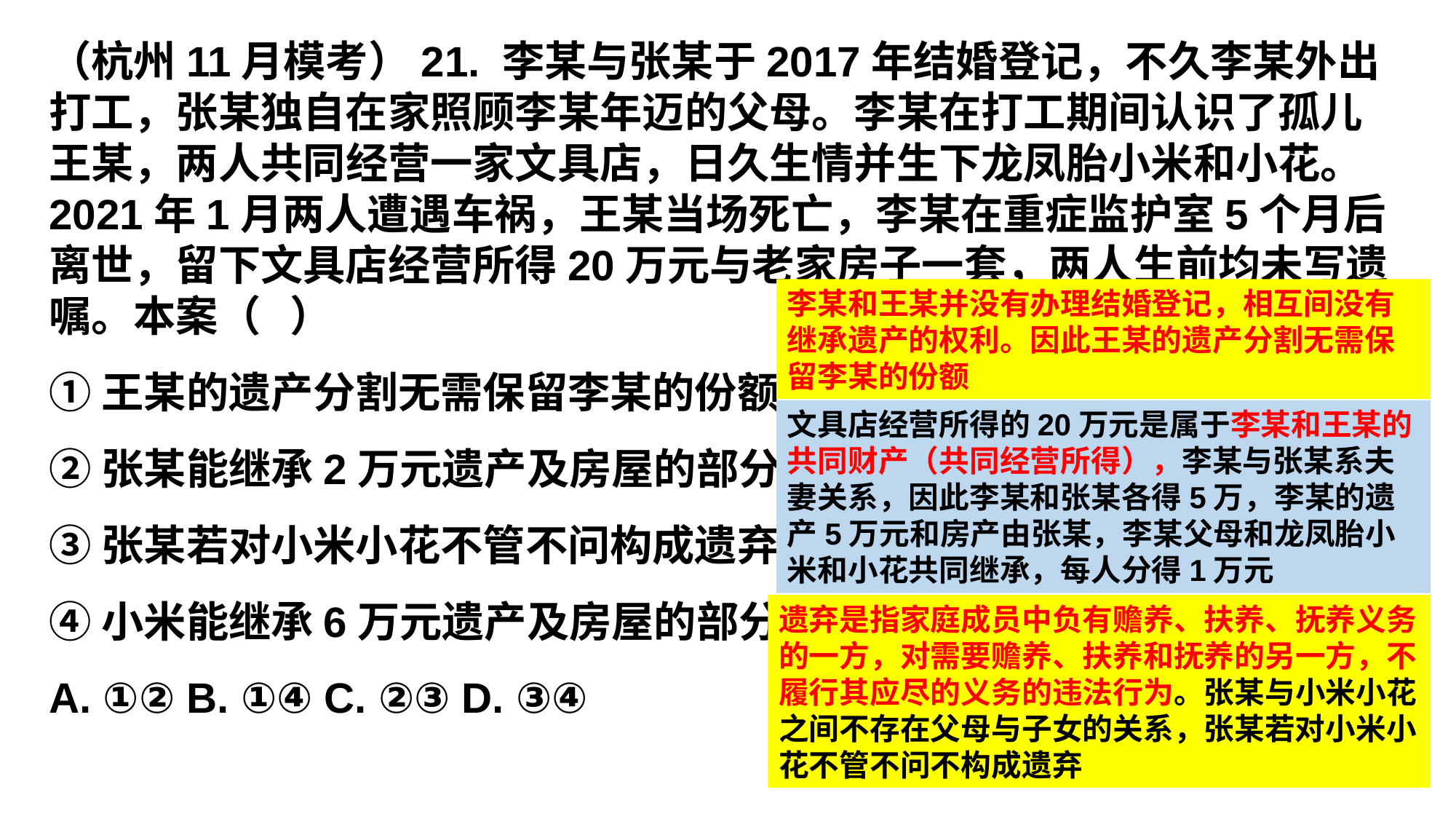

（杭州11月模考）21. 李某与张某于2017年结婚登记，不久李某外出打工，张某独自在家照顾李某年迈的父母。李某在打工期间认识了孤儿王某，两人共同经营一家文具店，日久生情并生下龙凤胎小米和小花。2021年1月两人遭遇车祸，王某当场死亡，李某在重症监护室5个月后离世，留下文具店经营所得20万元与老家房子一套，两人生前均未写遗嘱。本案（   ）
①王某的遗产分割无需保留李某的份额
②张某能继承2万元遗产及房屋的部分
③张某若对小米小花不管不问构成遗弃
④小米能继承6万元遗产及房屋的部分
A. ①② B. ①④ C. ②③ D. ③④
李某和王某并没有办理结婚登记，相互间没有继承遗产的权利。因此王某的遗产分割无需保留李某的份额
文具店经营所得的20万元是属于李某和王某的共同财产（共同经营所得），李某与张某系夫妻关系，因此李某和张某各得5万，李某的遗产5万元和房产由张某，李某父母和龙凤胎小米和小花共同继承，每人分得1万元
遗弃是指家庭成员中负有赡养、扶养、抚养义务的一方，对需要赡养、扶养和抚养的另一方，不履行其应尽的义务的违法行为。张某与小米小花之间不存在父母与子女的关系，张某若对小米小花不管不问不构成遗弃